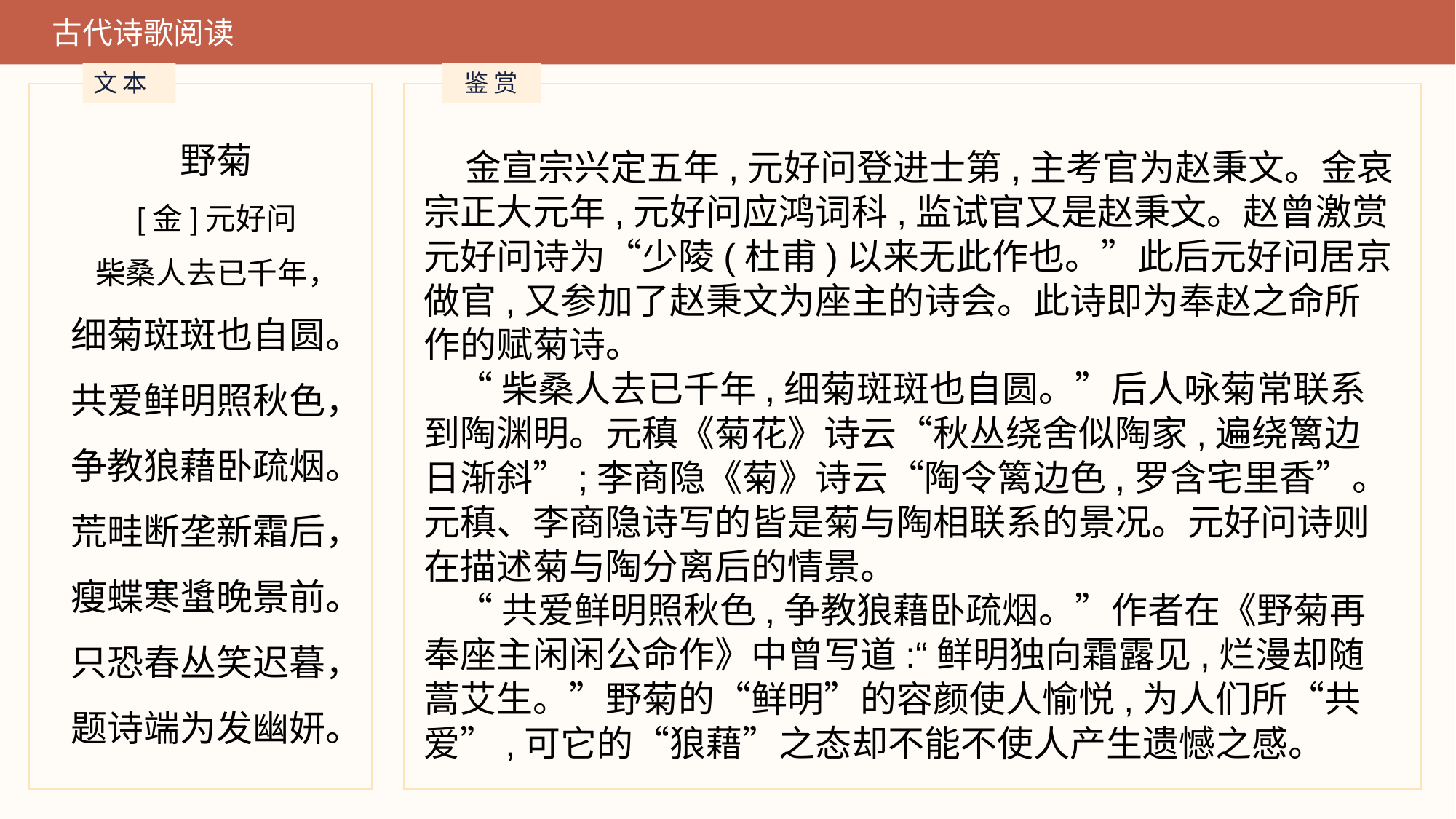

古代诗歌阅读
文 本
鉴 赏

野菊
[金]元好问柴桑人去已千年，
细菊斑斑也自圆。共爱鲜明照秋色，
争教狼藉卧疏烟。荒畦断垄新霜后，
瘦蝶寒螀晚景前。只恐春丛笑迟暮，
题诗端为发幽妍。
    金宣宗兴定五年,元好问登进士第,主考官为赵秉文。金哀宗正大元年,元好问应鸿词科,监试官又是赵秉文。赵曾激赏元好问诗为“少陵(杜甫)以来无此作也。”此后元好问居京做官,又参加了赵秉文为座主的诗会。此诗即为奉赵之命所作的赋菊诗。
    “柴桑人去已千年,细菊斑斑也自圆。”后人咏菊常联系到陶渊明。元稹《菊花》诗云“秋丛绕舍似陶家,遍绕篱边日渐斜”;李商隐《菊》诗云“陶令篱边色,罗含宅里香”。元稹、李商隐诗写的皆是菊与陶相联系的景况。元好问诗则在描述菊与陶分离后的情景。
    “共爱鲜明照秋色,争教狼藉卧疏烟。”作者在《野菊再奉座主闲闲公命作》中曾写道:“鲜明独向霜露见,烂漫却随蒿艾生。”野菊的“鲜明”的容颜使人愉悦,为人们所“共爱”,可它的“狼藉”之态却不能不使人产生遗憾之感。